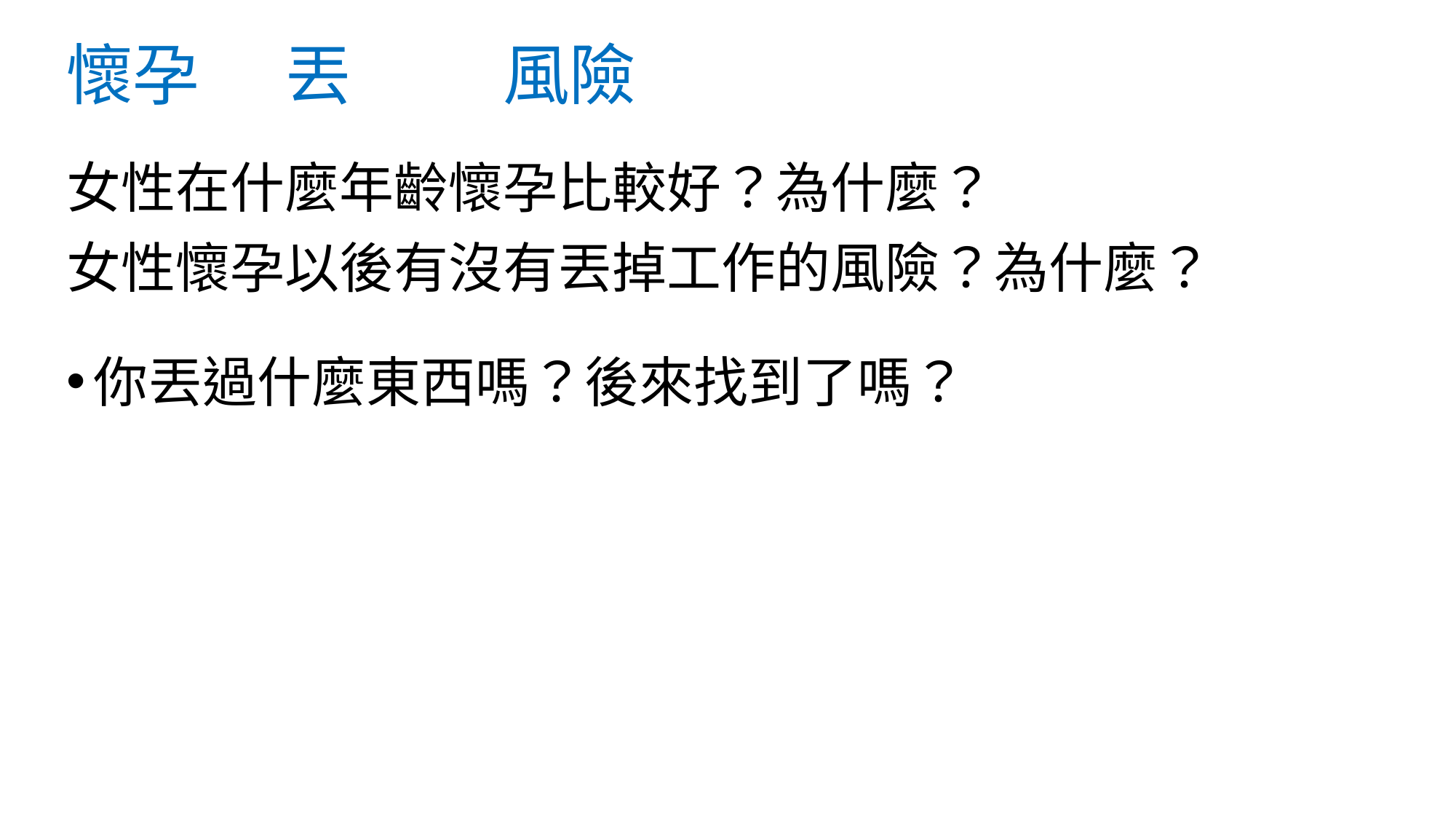

# 懷孕 	丟 		風險
女性在什麼年齡懷孕比較好？為什麼？
女性懷孕以後有沒有丟掉工作的風險？為什麼？
你丟過什麼東西嗎？後來找到了嗎？